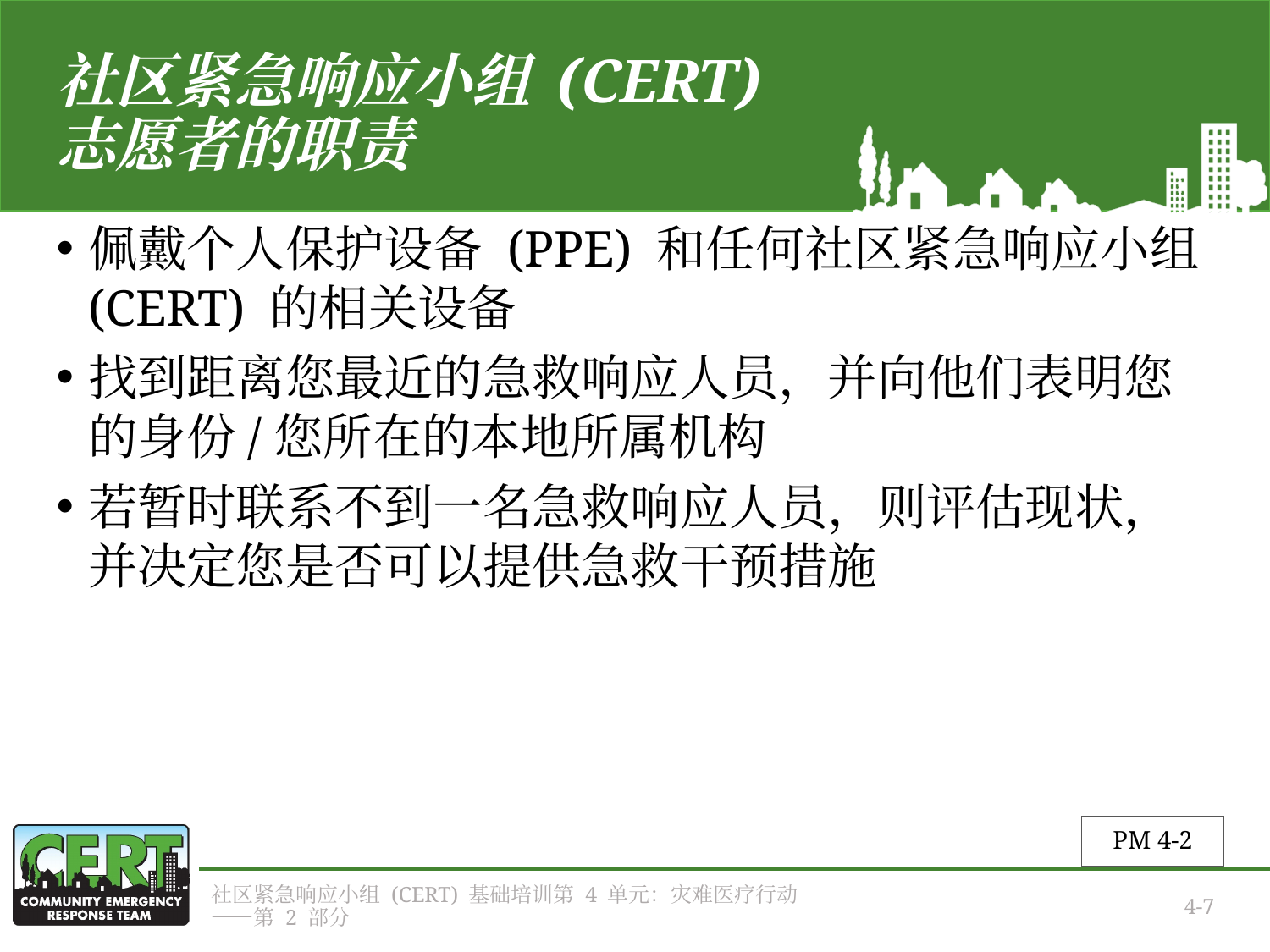

# 社区紧急响应小组 (CERT) 志愿者的职责
佩戴个人保护设备 (PPE) 和任何社区紧急响应小组 (CERT) 的相关设备
找到距离您最近的急救响应人员，并向他们表明您的身份/您所在的本地所属机构
若暂时联系不到一名急救响应人员，则评估现状，并决定您是否可以提供急救干预措施
PM 4-2
社区紧急响应小组 (CERT) 基础培训第 4 单元：灾难医疗行动——第 2 部分
4-7